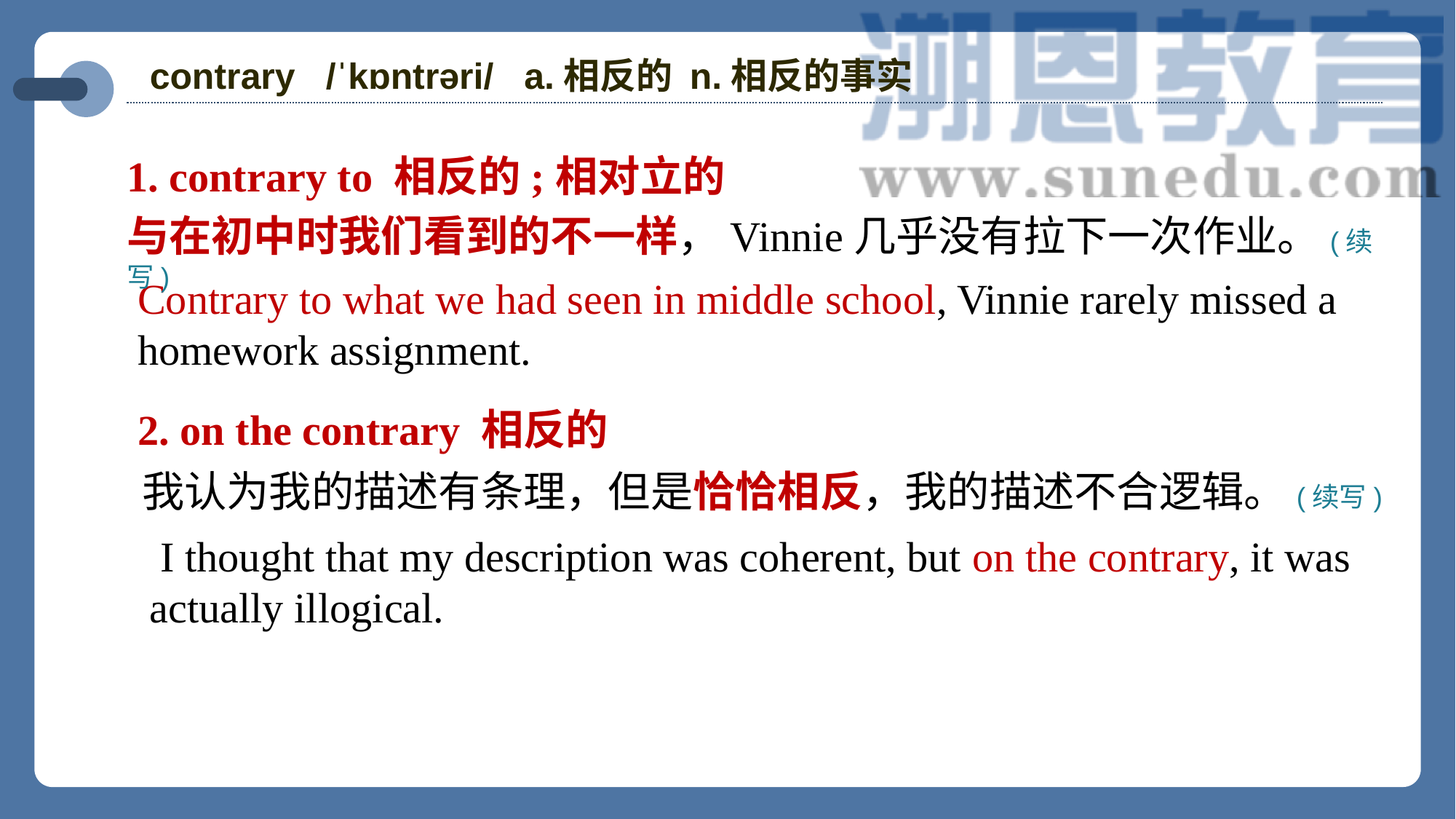

contrary   /ˈkɒntrəri/   a.相反的 n.相反的事实
1. contrary to 相反的;相对立的
与在初中时我们看到的不一样，Vinnie几乎没有拉下一次作业。(续写)
Contrary to what we had seen in middle school, Vinnie rarely missed a homework assignment.

2. on the contrary 相反的
我认为我的描述有条理，但是恰恰相反，我的描述不合逻辑。(续写)
 I thought that my description was coherent, but on the contrary, it was actually illogical.